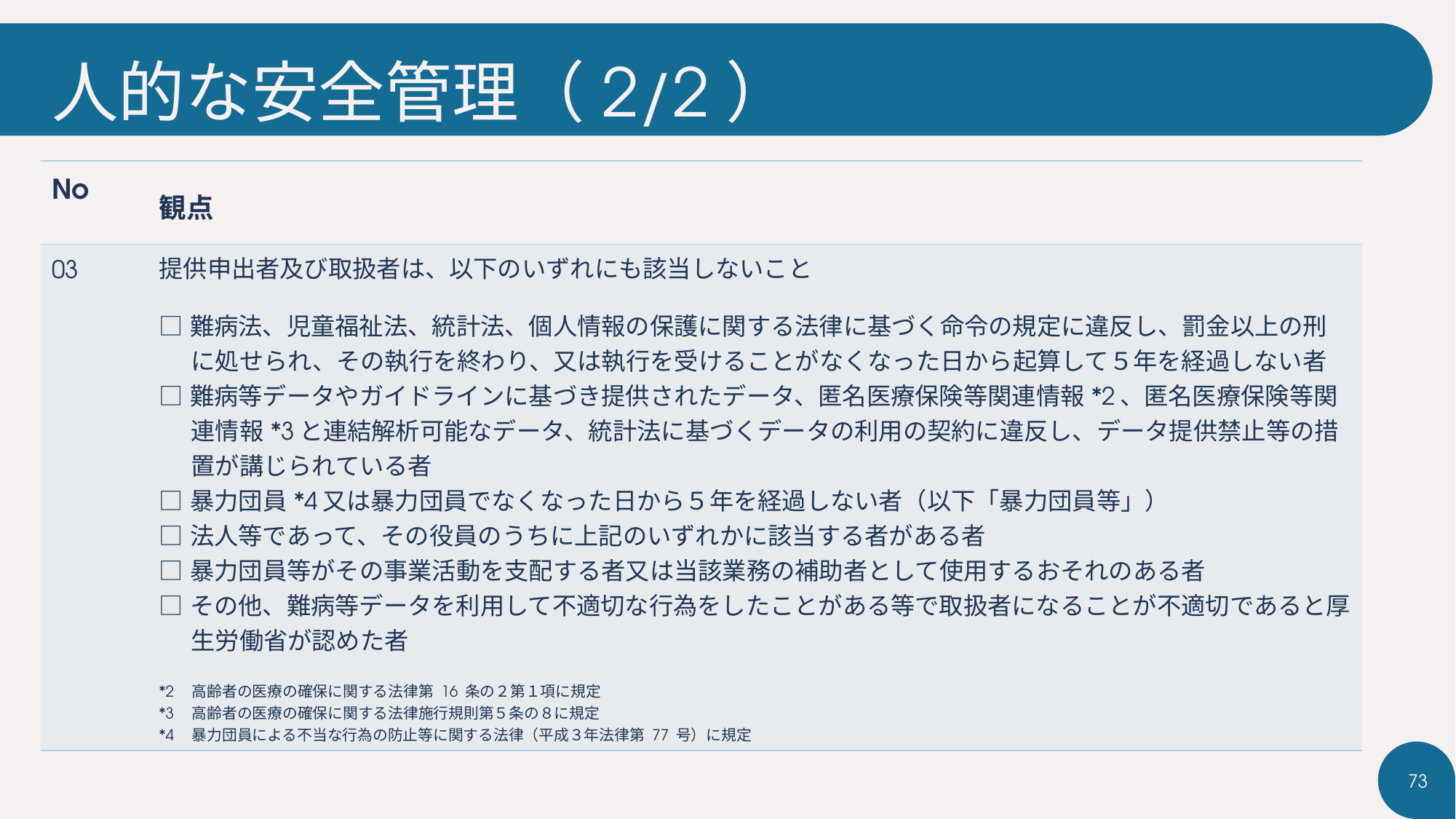

# 人的な安全管理（2/2）
| No | 観点 |
| --- | --- |
| 03 | 提供申出者及び取扱者は、以下のいずれにも該当しないこと □難病法、児童福祉法、統計法、個人情報の保護に関する法律に基づく命令の規定に違反し、罰金以上の刑に処せられ、その執行を終わり、又は執行を受けることがなくなった日から起算して５年を経過しない者 □難病等データやガイドラインに基づき提供されたデータ、匿名医療保険等関連情報\*2、匿名医療保険等関連情報\*3と連結解析可能なデータ、統計法に基づくデータの利用の契約に違反し、データ提供禁止等の措置が講じられている者 □暴力団員\*4又は暴力団員でなくなった日から５年を経過しない者（以下「暴力団員等」） □法人等であって、その役員のうちに上記のいずれかに該当する者がある者 □暴力団員等がその事業活動を支配する者又は当該業務の補助者として使用するおそれのある者 □その他、難病等データを利用して不適切な行為をしたことがある等で取扱者になることが不適切であると厚生労働省が認めた者 \*2　高齢者の医療の確保に関する法律第 16 条の２第１項に規定 \*3　高齢者の医療の確保に関する法律施行規則第５条の８に規定 \*4　暴力団員による不当な行為の防止等に関する法律（平成３年法律第 77 号）に規定 |
73